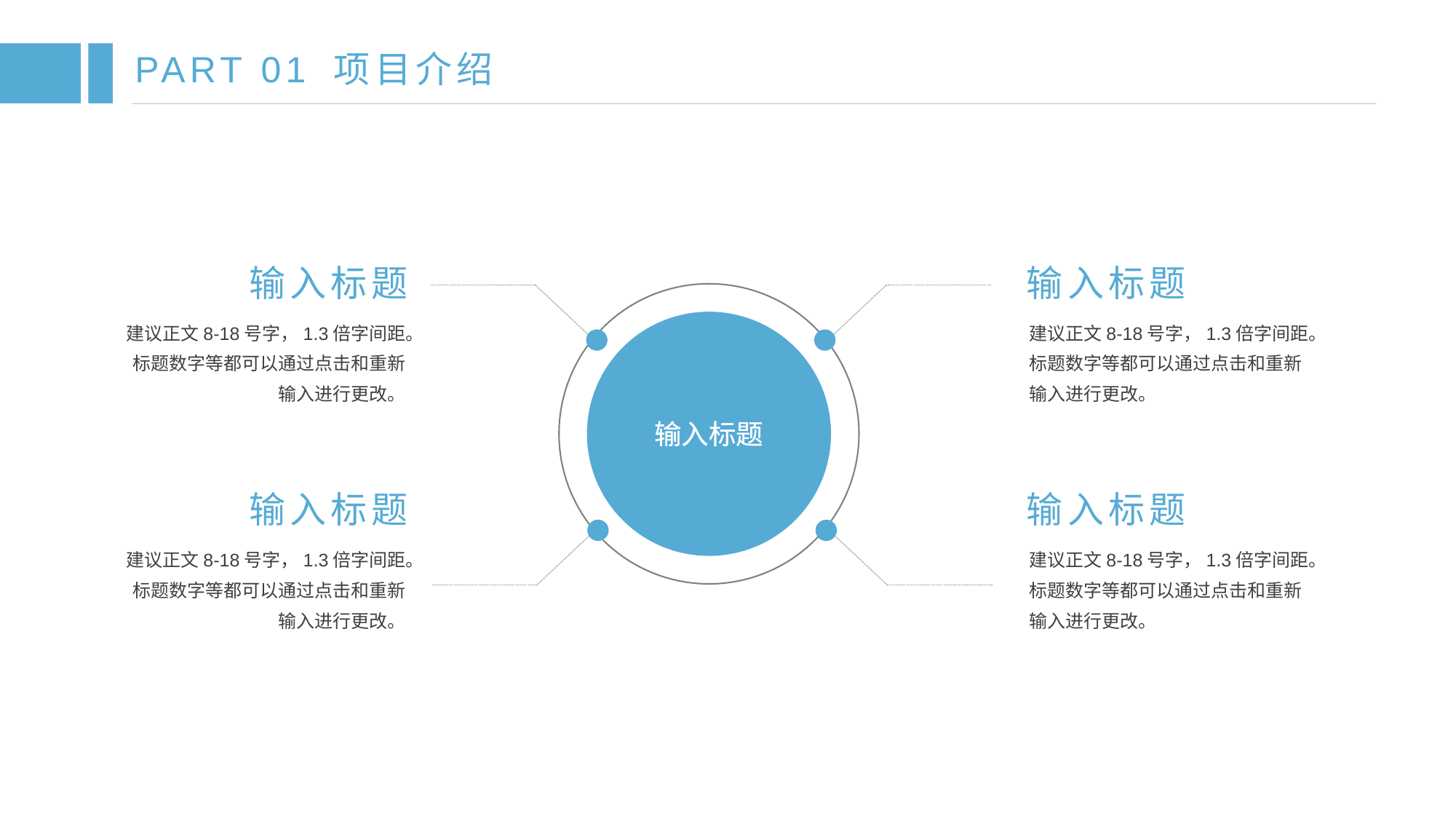

PART 01 项目介绍
输入标题
输入标题
输入标题

建议正文8-18号字，1.3倍字间距。标题数字等都可以通过点击和重新输入进行更改。
建议正文8-18号字，1.3倍字间距。标题数字等都可以通过点击和重新输入进行更改。
输入标题
输入标题
输入标题

建议正文8-18号字，1.3倍字间距。标题数字等都可以通过点击和重新输入进行更改。
建议正文8-18号字，1.3倍字间距。标题数字等都可以通过点击和重新输入进行更改。